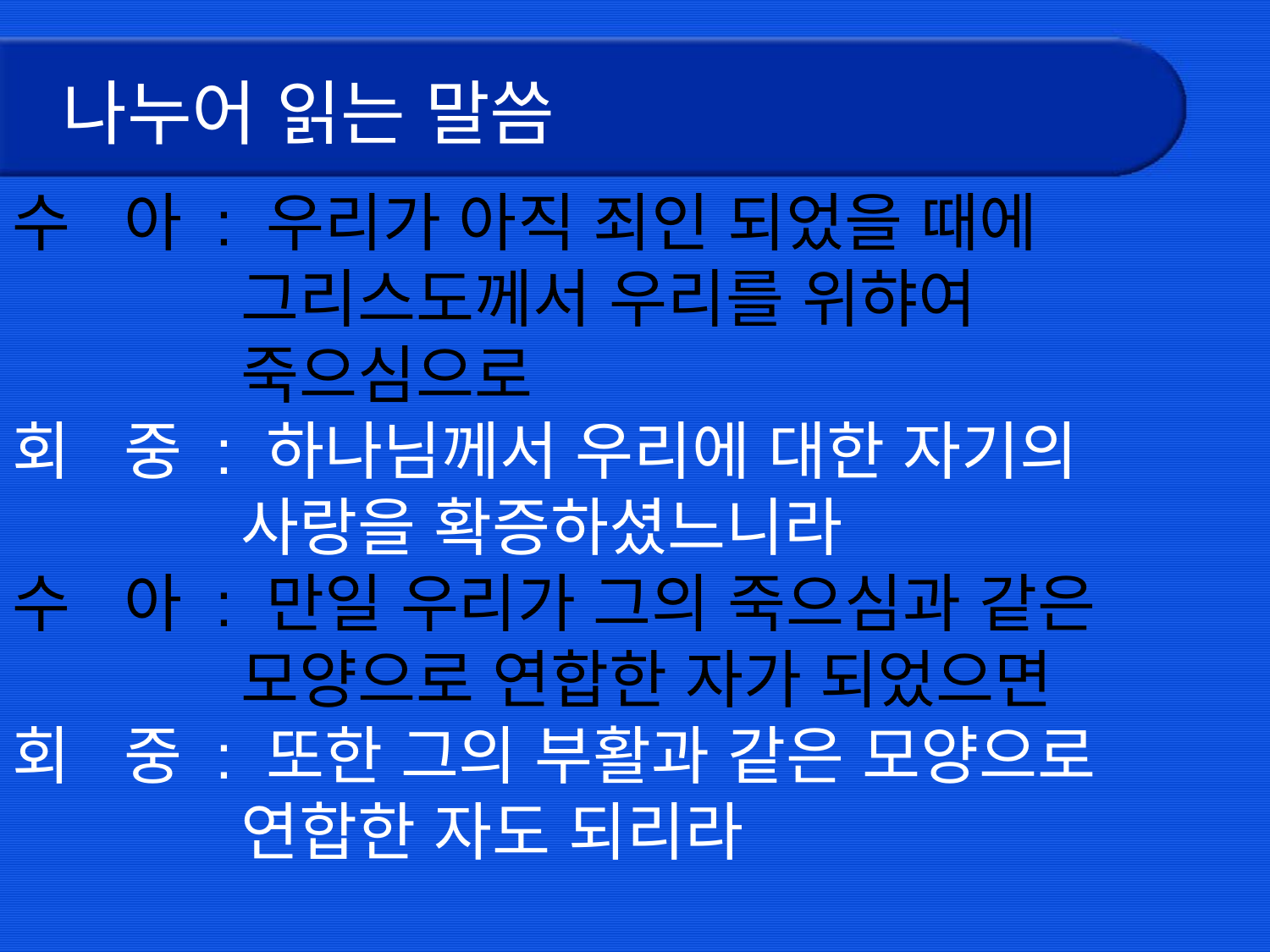

# 나누어 읽는 말씀
수   아 : 우리가 아직 죄인 되었을 때에
            그리스도께서 우리를 위햐여
            죽으심으로
회   중 : 하나님께서 우리에 대한 자기의
            사랑을 확증하셨느니라
수   아 : 만일 우리가 그의 죽으심과 같은
            모양으로 연합한 자가 되었으면
회   중 : 또한 그의 부활과 같은 모양으로
            연합한 자도 되리라